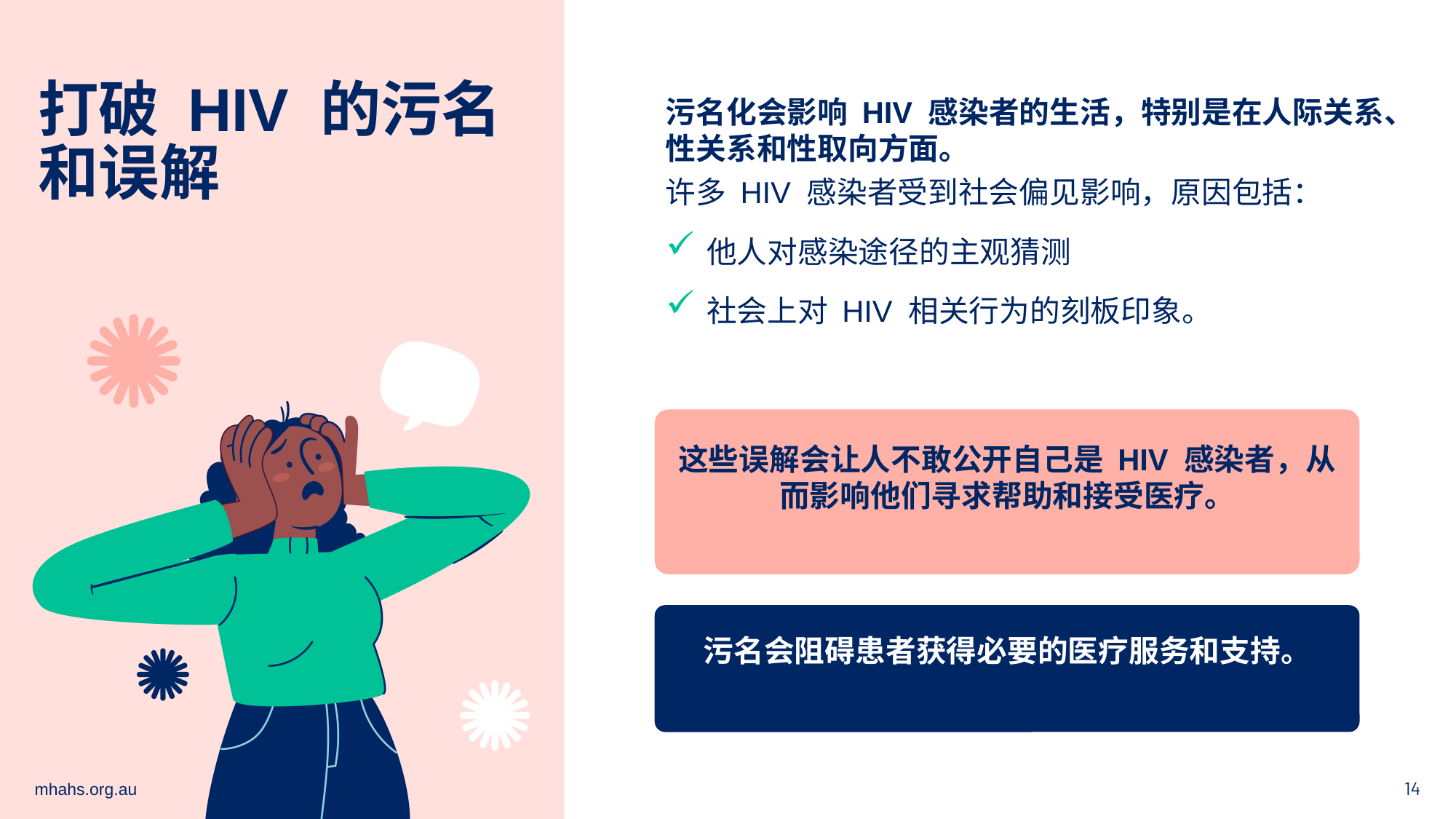

打破 HIV 的污名和误解
污名化会影响 HIV 感染者的生活，特别是在人际关系、性关系和性取向方面。
许多 HIV 感染者受到社会偏见影响，原因包括：
他人对感染途径的主观猜测
社会上对 HIV 相关行为的刻板印象。

这些误解会让人不敢公开自己是 HIV 感染者，从而影响他们寻求帮助和接受医疗。

污名会阻碍患者获得必要的医疗服务和支持。
mhahs.org.au
14